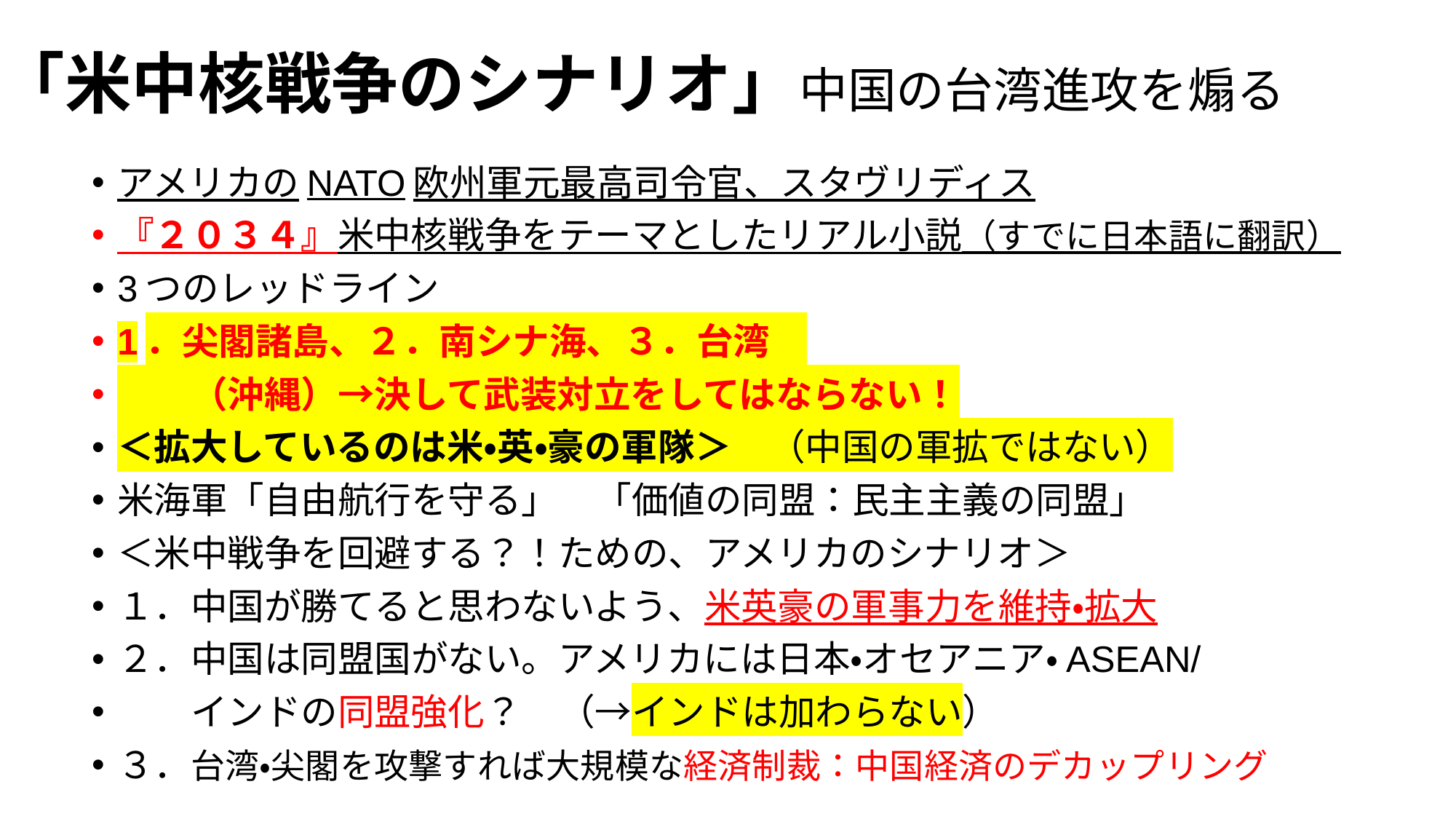

# 「米中核戦争のシナリオ」中国の台湾進攻を煽る
アメリカのNATO欧州軍元最高司令官、スタヴリディス
『２０３４』米中核戦争をテーマとしたリアル小説（すでに日本語に翻訳）
3つのレッドライン
1．尖閣諸島、２．南シナ海、３．台湾
　　（沖縄）→決して武装対立をしてはならない！
＜拡大しているのは米・英・豪の軍隊＞　（中国の軍拡ではない）
米海軍「自由航行を守る」　「価値の同盟：民主主義の同盟」
＜米中戦争を回避する？！ための、アメリカのシナリオ＞
１．中国が勝てると思わないよう、米英豪の軍事力を維持・拡大
２．中国は同盟国がない。アメリカには日本・オセアニア・ASEAN/
　　インドの同盟強化？　（→インドは加わらない）
３．台湾・尖閣を攻撃すれば大規模な経済制裁：中国経済のデカップリング